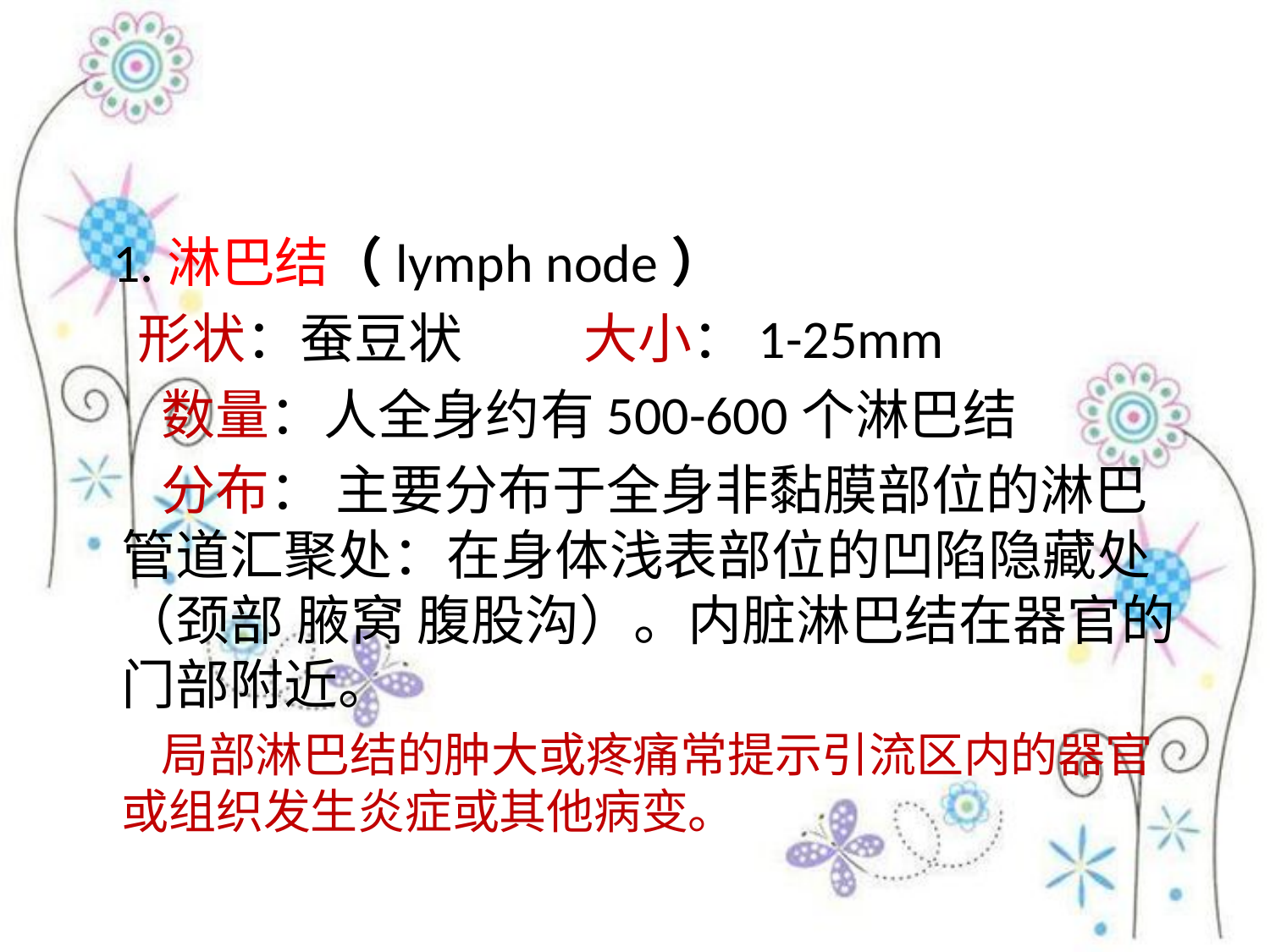

#
   1.淋巴结（lymph node）
    形状：蚕豆状          大小：1-25mm
      数量：人全身约有500-600个淋巴结
      分布： 主要分布于全身非黏膜部位的淋巴管道汇聚处：在身体浅表部位的凹陷隐藏处（颈部 腋窝 腹股沟）。内脏淋巴结在器官的门部附近。
       局部淋巴结的肿大或疼痛常提示引流区内的器官或组织发生炎症或其他病变。